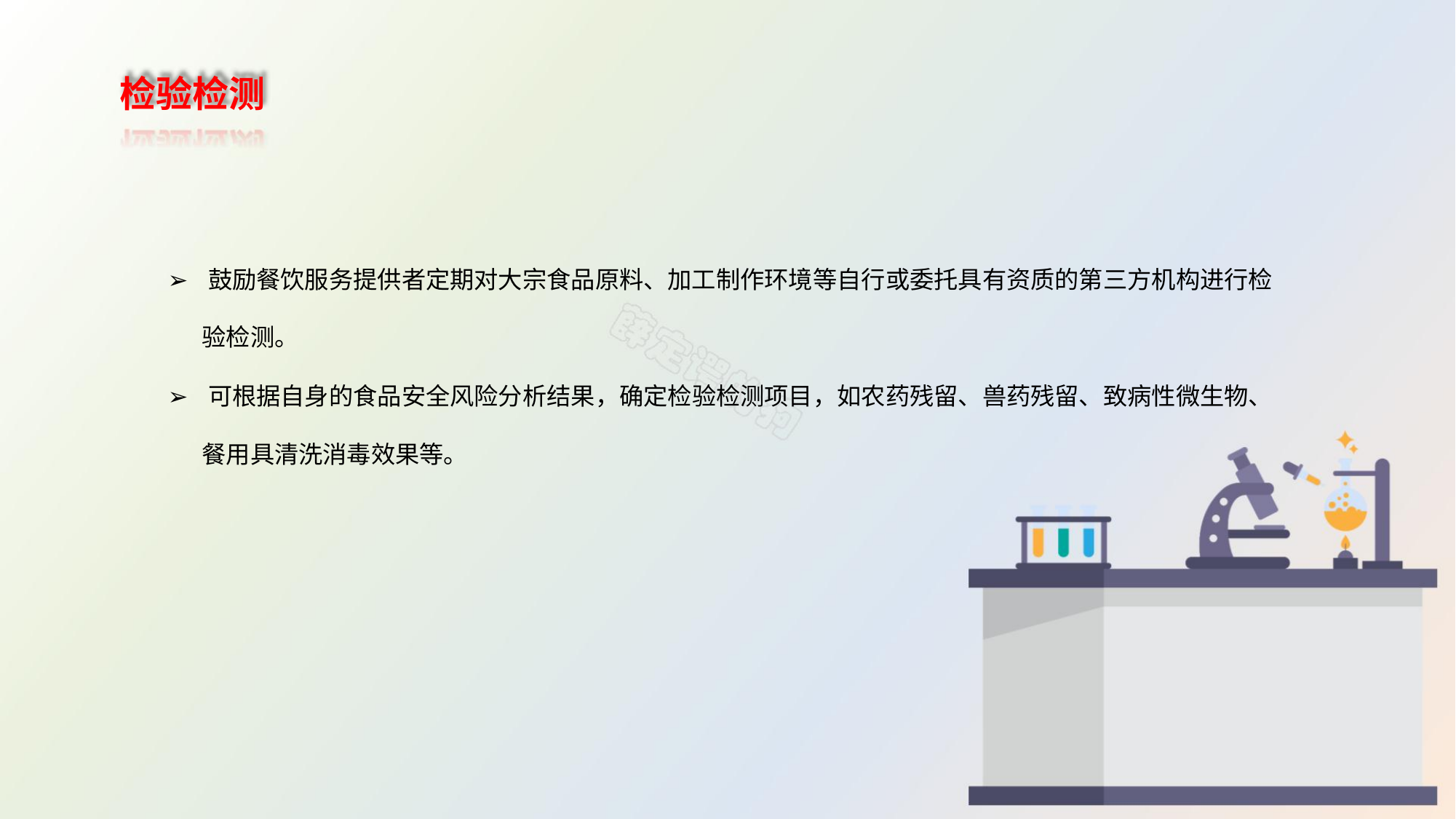

检验检测
➢ 鼓励餐饮服务提供者定期对大宗食品原料、加工制作环境等自行或委托具有资质的第三方机构进行检
验检测。
➢ 可根据自身的食品安全风险分析结果，确定检验检测项目，如农药残留、兽药残留、致病性微生物、
餐用具清洗消毒效果等。